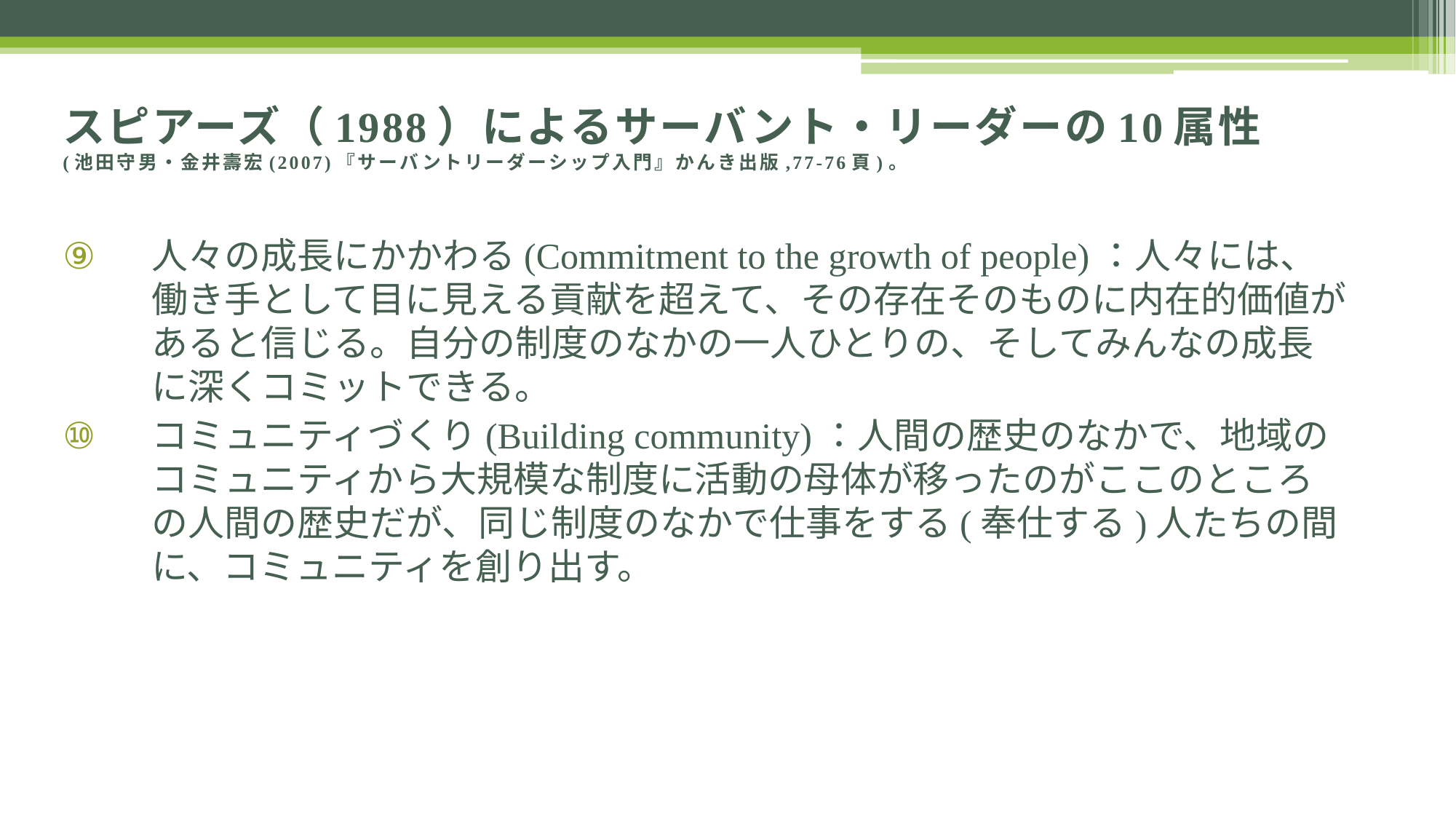

# スピアーズ（1988）によるサーバント・リーダーの10属性 (池田守男・金井壽宏(2007)『サーバントリーダーシップ入門』かんき出版,77-76頁)。
人々の成長にかかわる(Commitment to the growth of people)：人々には、働き手として目に見える貢献を超えて、その存在そのものに内在的価値があると信じる。自分の制度のなかの一人ひとりの、そしてみんなの成長に深くコミットできる。
コミュニティづくり(Building community)：人間の歴史のなかで、地域のコミュニティから大規模な制度に活動の母体が移ったのがここのところの人間の歴史だが、同じ制度のなかで仕事をする(奉仕する)人たちの間に、コミュニティを創り出す。